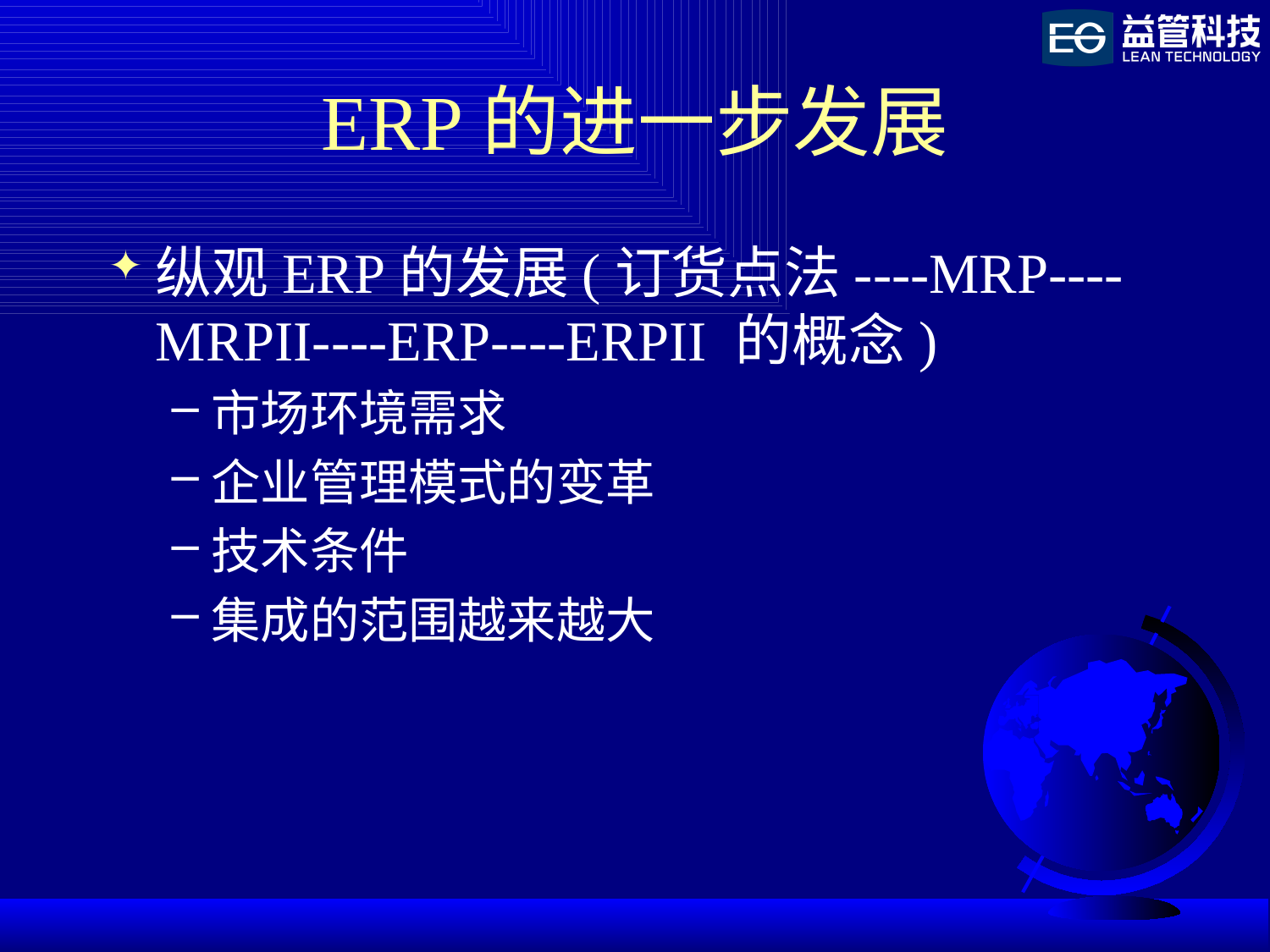

# ERP的进一步发展
纵观ERP的发展(订货点法----MRP----MRPII----ERP----ERPII 的概念)
市场环境需求
企业管理模式的变革
技术条件
集成的范围越来越大